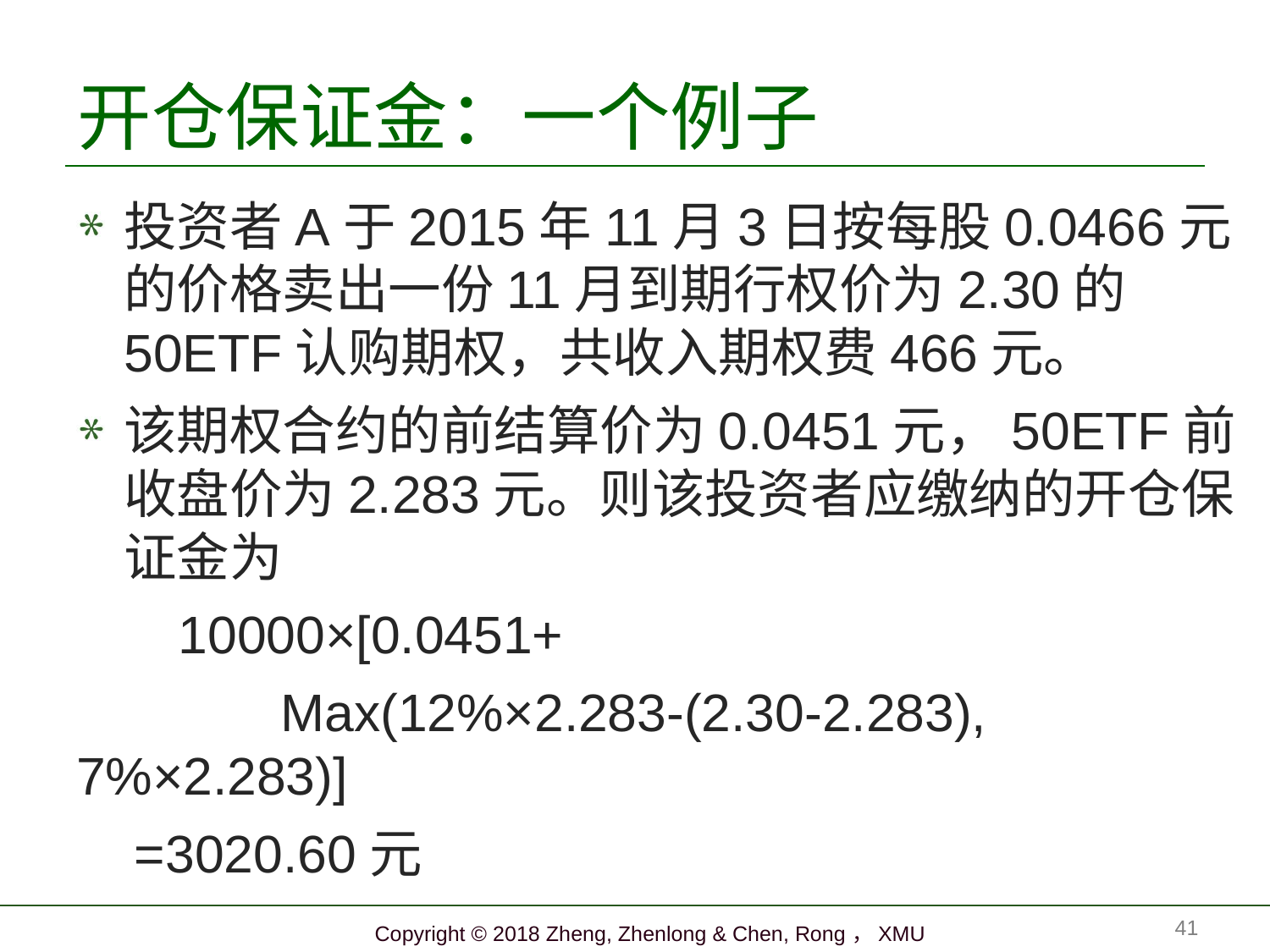

# 开仓保证金：一个例子
投资者A于2015年11月3日按每股0.0466元的价格卖出一份11月到期行权价为2.30的50ETF认购期权，共收入期权费466元。
该期权合约的前结算价为0.0451元，50ETF前收盘价为2.283元。则该投资者应缴纳的开仓保证金为
       10000×[0.0451+
              Max(12%×2.283-(2.30-2.283), 7%×2.283)]
    =3020.60元
41